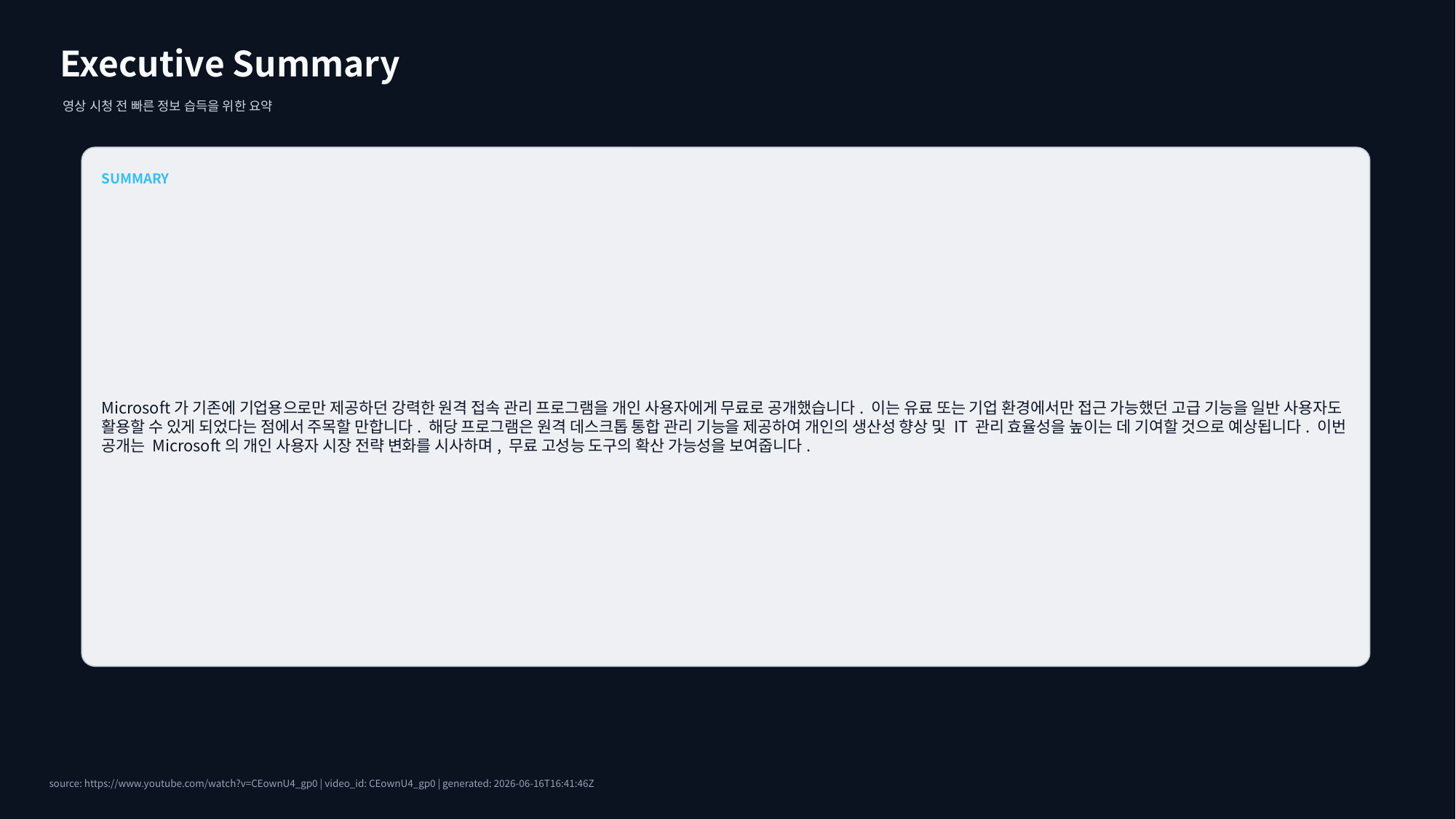

Executive Summary
영상 시청 전 빠른 정보 습득을 위한 요약

SUMMARY
Microsoft가 기존에 기업용으로만 제공하던 강력한 원격 접속 관리 프로그램을 개인 사용자에게 무료로 공개했습니다. 이는 유료 또는 기업 환경에서만 접근 가능했던 고급 기능을 일반 사용자도 활용할 수 있게 되었다는 점에서 주목할 만합니다. 해당 프로그램은 원격 데스크톱 통합 관리 기능을 제공하여 개인의 생산성 향상 및 IT 관리 효율성을 높이는 데 기여할 것으로 예상됩니다. 이번 공개는 Microsoft의 개인 사용자 시장 전략 변화를 시사하며, 무료 고성능 도구의 확산 가능성을 보여줍니다.
source: https://www.youtube.com/watch?v=CEownU4_gp0 | video_id: CEownU4_gp0 | generated: 2026-06-16T16:41:46Z